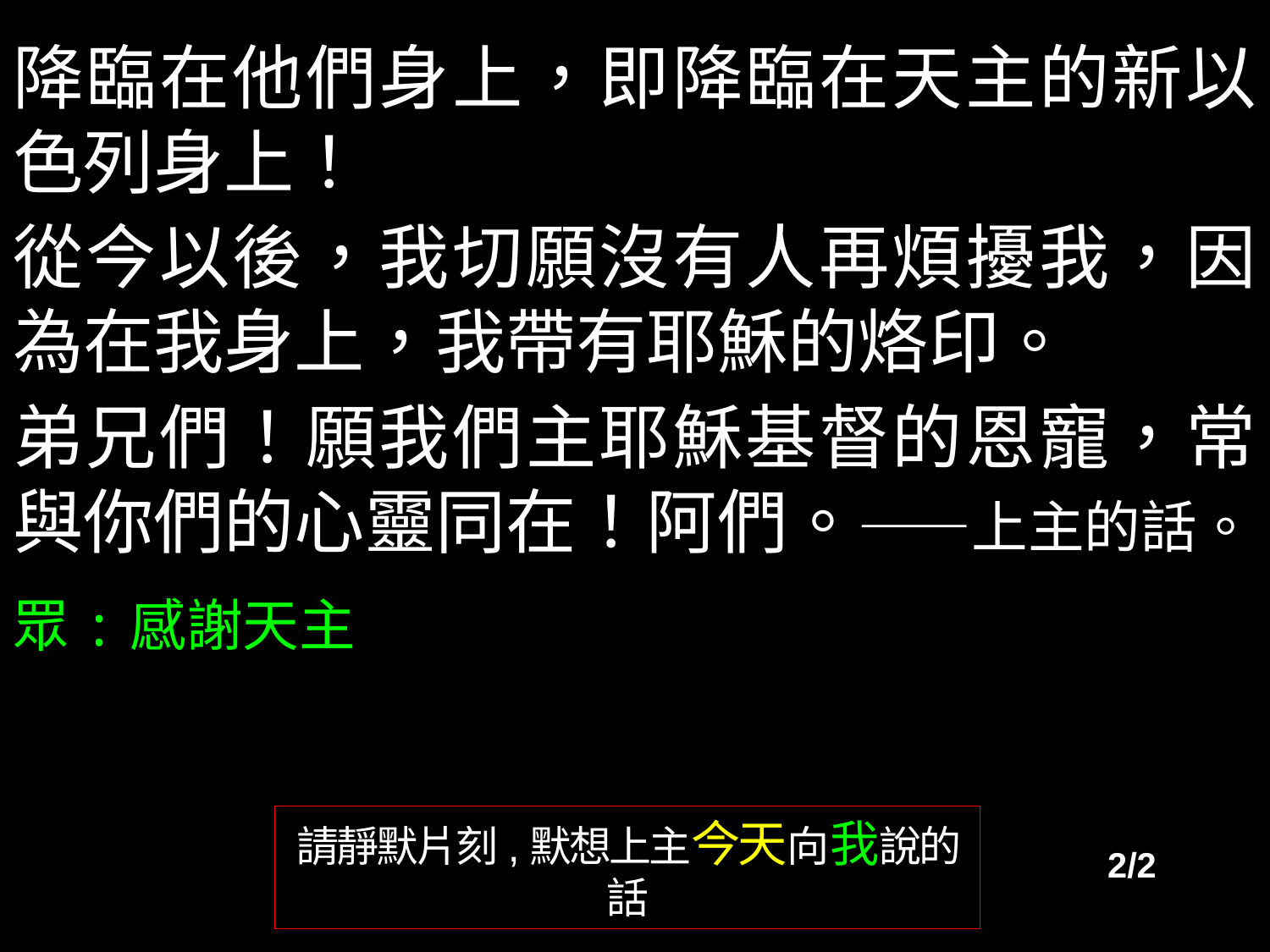

降臨在他們身上，即降臨在天主的新以色列身上！
從今以後，我切願沒有人再煩擾我，因為在我身上，我帶有耶穌的烙印。
弟兄們！願我們主耶穌基督的恩寵，常與你們的心靈同在！阿們。——上主的話。
眾:感謝天主

請靜默片刻,默想上主今天向我說的話
2/2